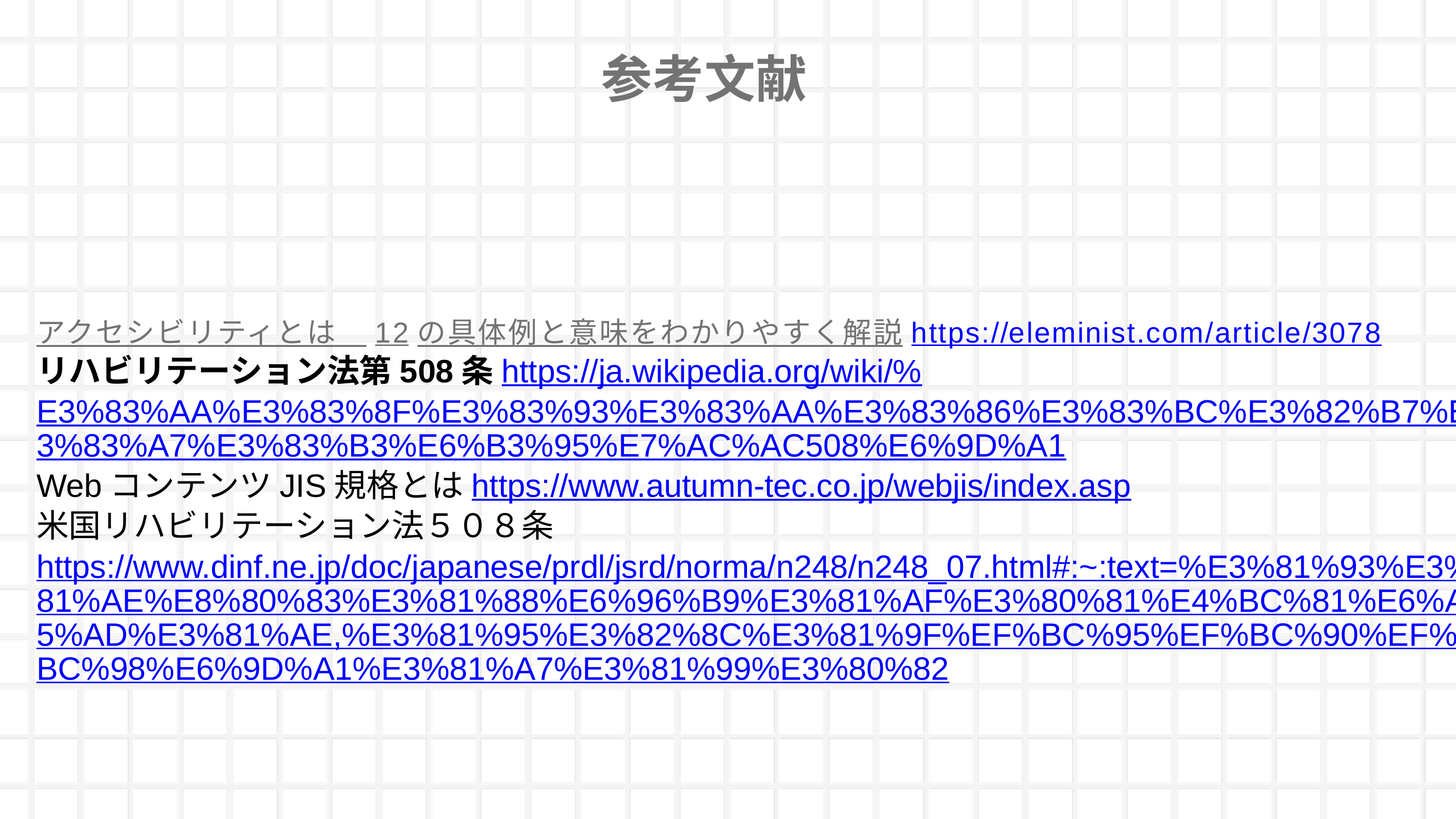

参考文献
アクセシビリティとは　12の具体例と意味をわかりやすく解説https://eleminist.com/article/3078
リハビリテーション法第508条https://ja.wikipedia.org/wiki/%E3%83%AA%E3%83%8F%E3%83%93%E3%83%AA%E3%83%86%E3%83%BC%E3%82%B7%E3%83%A7%E3%83%B3%E6%B3%95%E7%AC%AC508%E6%9D%A1
WebコンテンツJIS規格とはhttps://www.autumn-tec.co.jp/webjis/index.asp
米国リハビリテーション法５０８条
https://www.dinf.ne.jp/doc/japanese/prdl/jsrd/norma/n248/n248_07.html#:~:text=%E3%81%93%E3%81%AE%E8%80%83%E3%81%88%E6%96%B9%E3%81%AF%E3%80%81%E4%BC%81%E6%A5%AD%E3%81%AE,%E3%81%95%E3%82%8C%E3%81%9F%EF%BC%95%EF%BC%90%EF%BC%98%E6%9D%A1%E3%81%A7%E3%81%99%E3%80%82